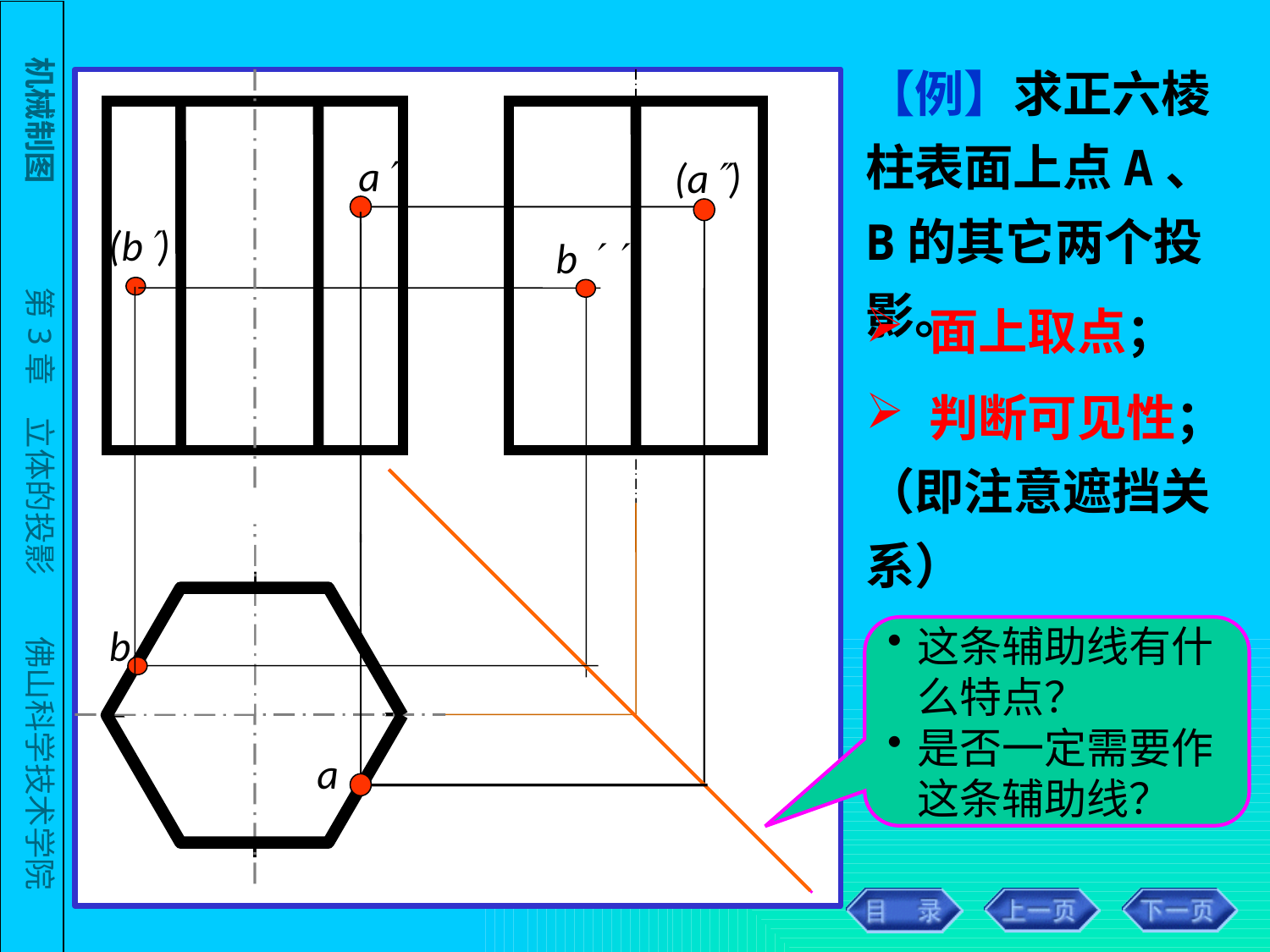

【例】求正六棱柱表面上点A、B的其它两个投影。

a′

(a″)

a

(b′)
b ′ ′

面上取点；

b

判断可见性；
（即注意遮挡关系）

这条辅助线有什么特点？
是否一定需要作这条辅助线？